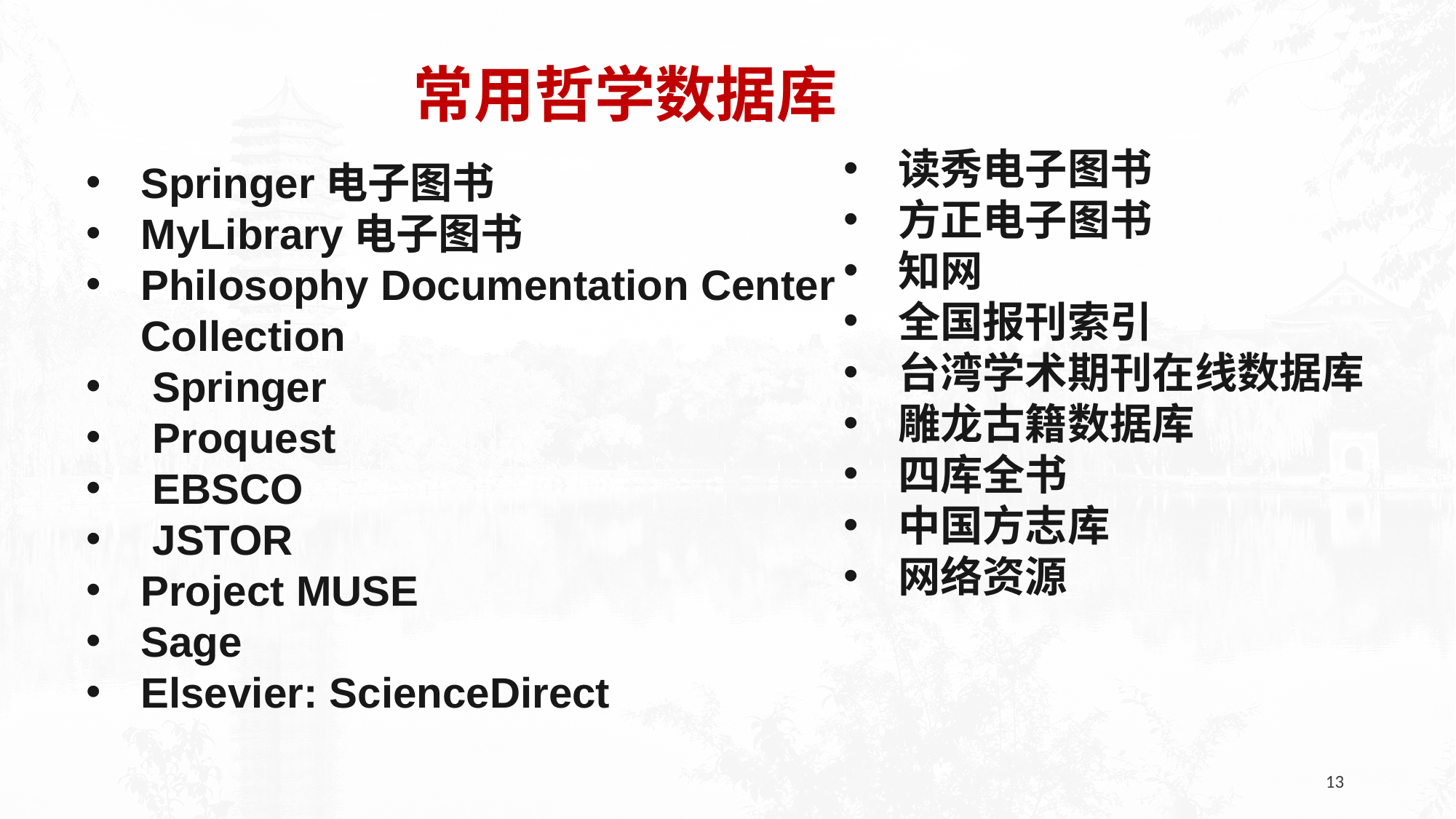

常用哲学数据库
读秀电子图书
方正电子图书
知网
全国报刊索引
台湾学术期刊在线数据库
雕龙古籍数据库
四库全书
中国方志库
网络资源

Springer电子图书
MyLibrary电子图书
Philosophy Documentation Center Collection
 Springer
 Proquest
 EBSCO
 JSTOR
Project MUSE
Sage
Elsevier: ScienceDirect

13